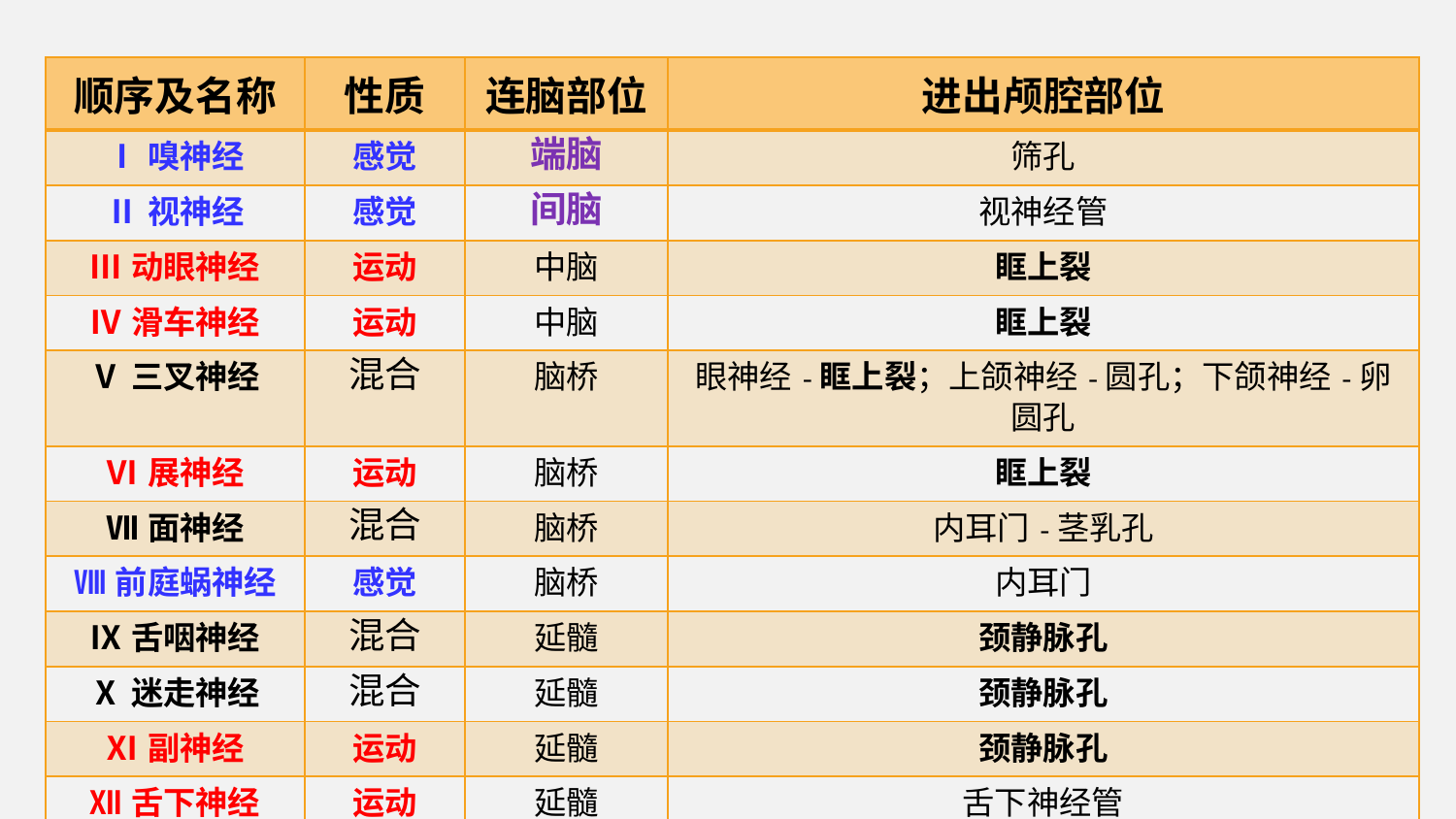

| 顺序及名称 | 性质 | 连脑部位 | 进出颅腔部位 |
| --- | --- | --- | --- |
| Ⅰ嗅神经 | 感觉 | 端脑 | 筛孔 |
| Ⅱ视神经 | 感觉 | 间脑 | 视神经管 |
| Ⅲ动眼神经 | 运动 | 中脑 | 眶上裂 |
| Ⅳ滑车神经 | 运动 | 中脑 | 眶上裂 |
| Ⅴ三叉神经 | 混合 | 脑桥 | 眼神经-眶上裂；上颌神经-圆孔；下颌神经-卵圆孔 |
| Ⅵ展神经 | 运动 | 脑桥 | 眶上裂 |
| Ⅶ面神经 | 混合 | 脑桥 | 内耳门-茎乳孔 |
| Ⅷ前庭蜗神经 | 感觉 | 脑桥 | 内耳门 |
| Ⅸ舌咽神经 | 混合 | 延髓 | 颈静脉孔 |
| Ⅹ迷走神经 | 混合 | 延髓 | 颈静脉孔 |
| Ⅺ副神经 | 运动 | 延髓 | 颈静脉孔 |
| Ⅻ舌下神经 | 运动 | 延髓 | 舌下神经管 |